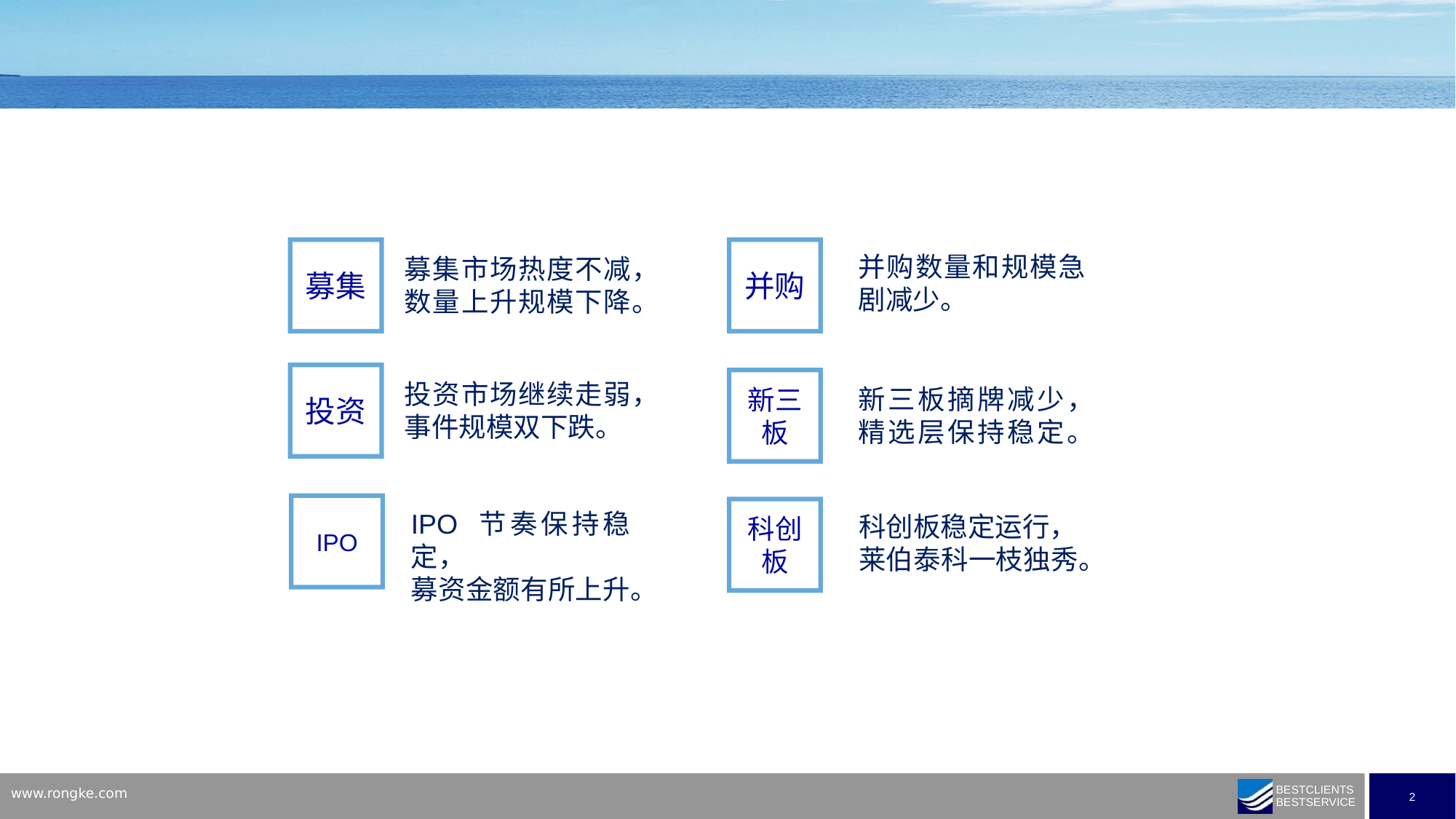

募集
并购
并购数量和规模急剧减少。
募集市场热度不减，
数量上升规模下降。
投资
新三板
投资市场继续走弱，事件规模双下跌。
新三板摘牌减少，
精选层保持稳定。
IPO
科创板
IPO 节奏保持稳定，
募资金额有所上升。
科创板稳定运行，
莱伯泰科一枝独秀。